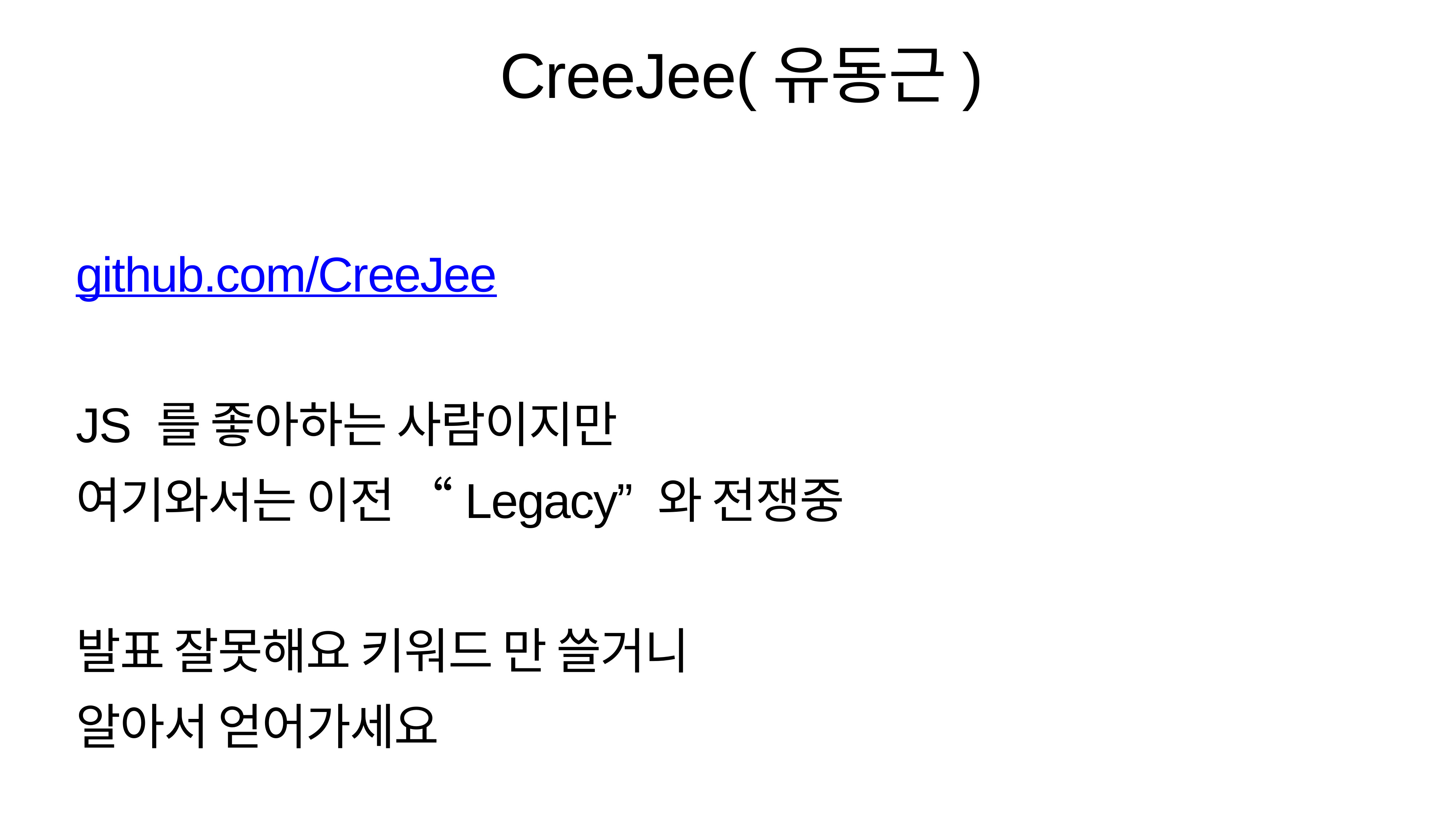

# CreeJee(유동근)
github.com/CreeJee

JS 를 좋아하는 사람이지만
여기와서는 이전 “Legacy” 와 전쟁중

발표 잘못해요 키워드 만 쓸거니
알아서 얻어가세요